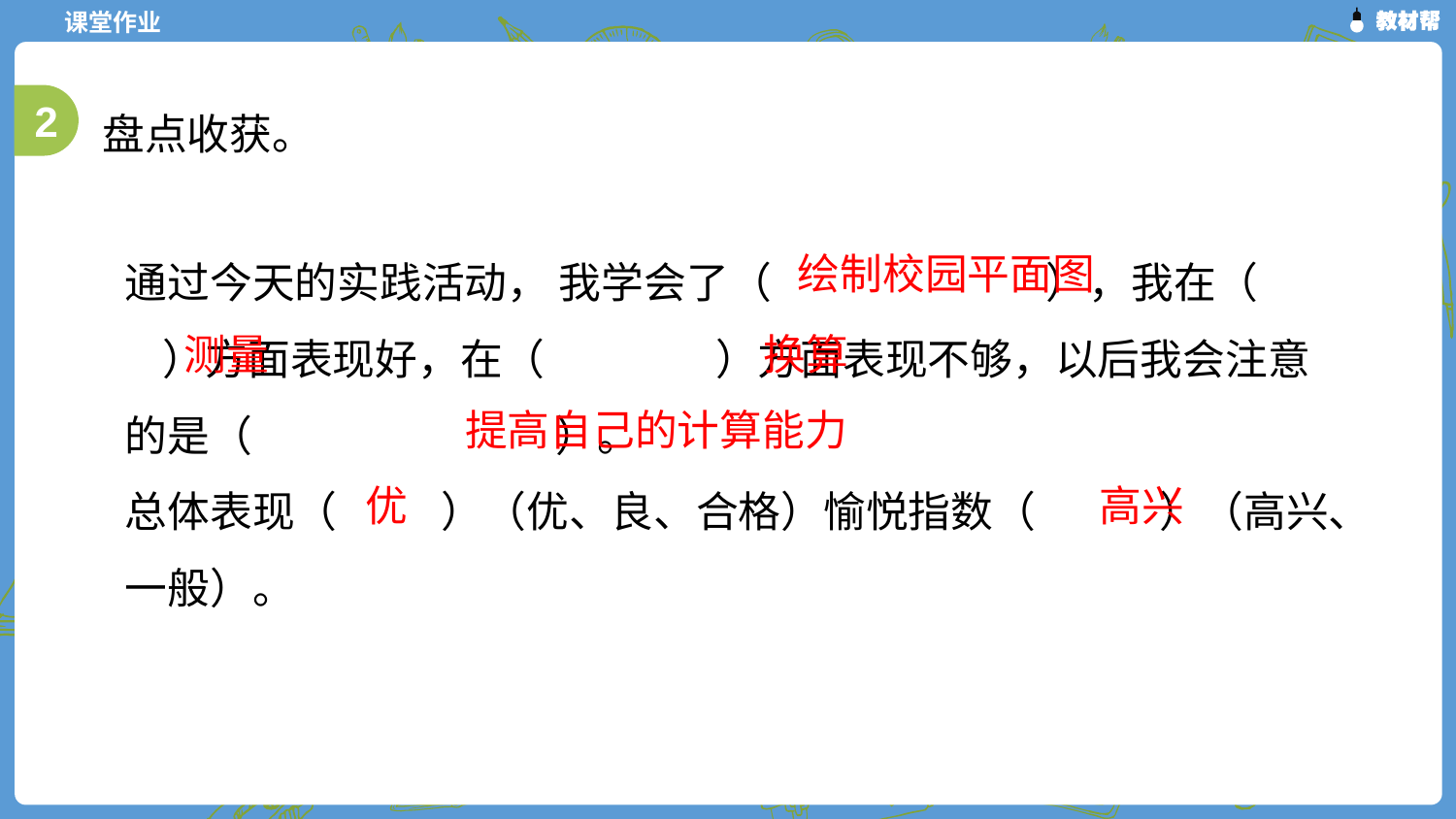

盘点收获。
2
通过今天的实践活动， 我学会了（                             ），我在（            ）方面表现好，在（                  ）方面表现不够，以后我会注意的是（                                ）。
总体表现（           ）（优、良、合格）愉悦指数（             ）（高兴、一般）。
绘制校园平面图
测量
换算
提高自己的计算能力
优
高兴